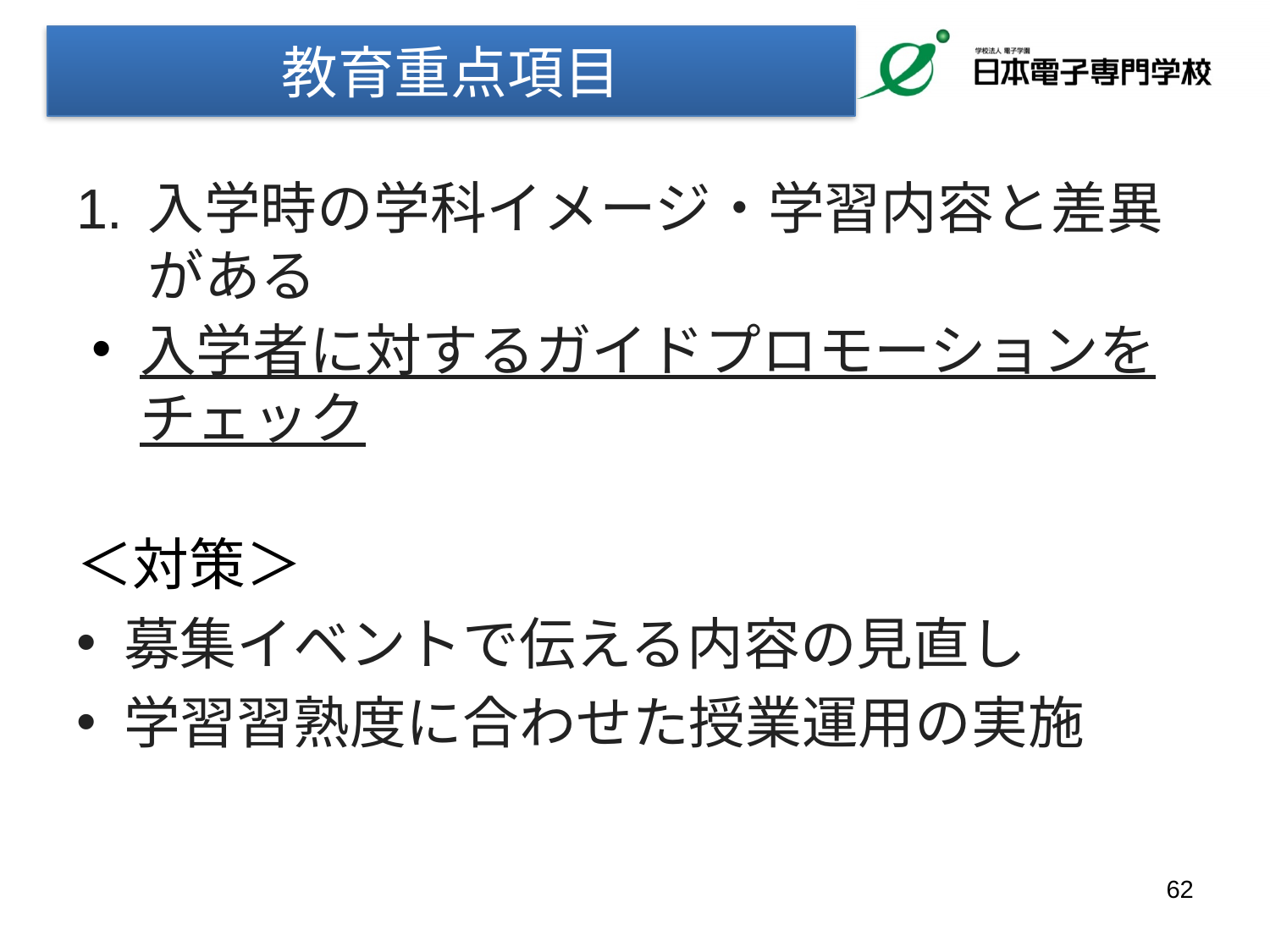

教育重点項目
入学時の学科イメージ・学習内容と差異がある
入学者に対するガイドプロモーションをチェック

＜対策＞
募集イベントで伝える内容の見直し
学習習熟度に合わせた授業運用の実施
62